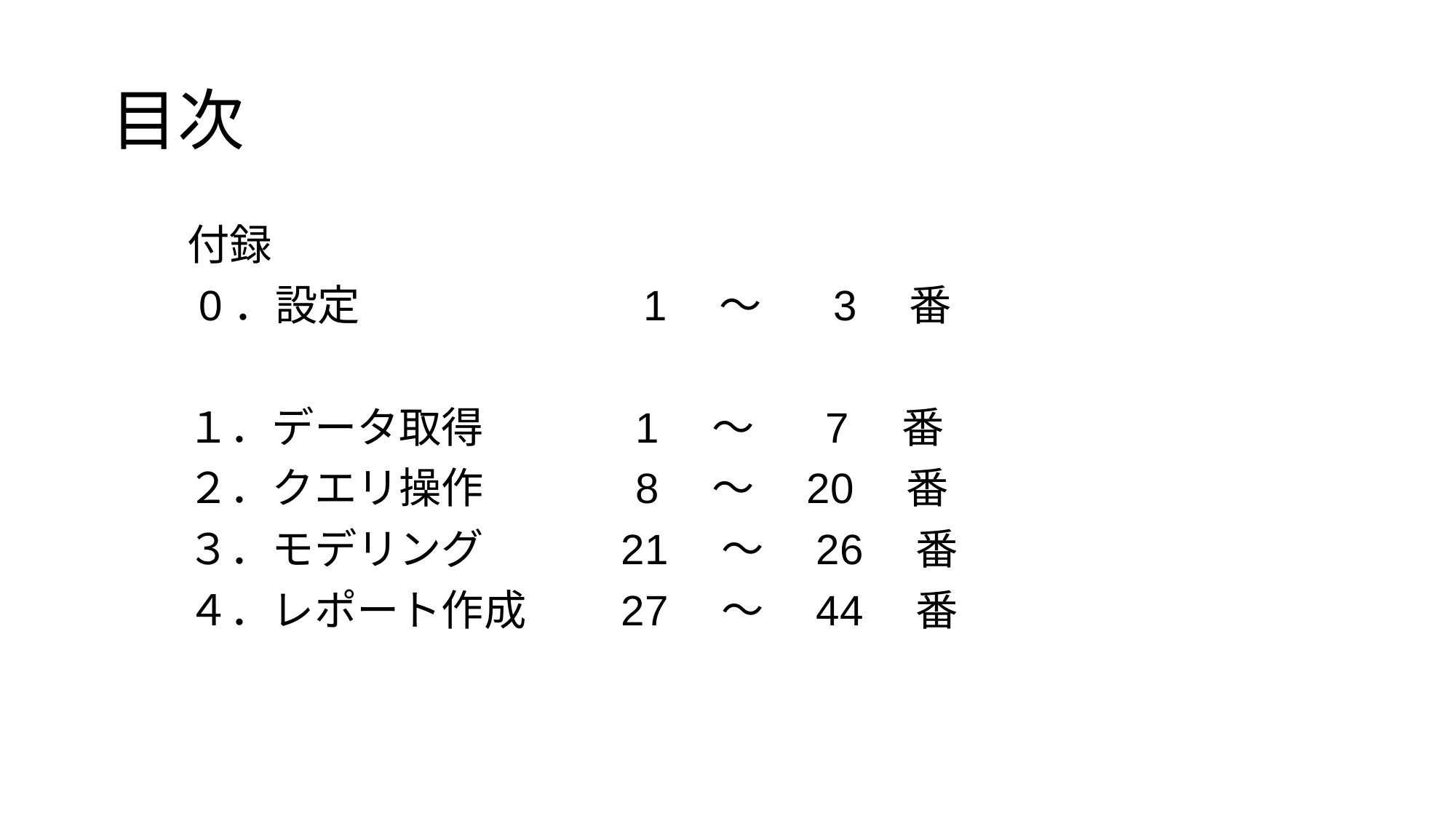

# 目次
付録
 0．設定　　　　　　  1　～　  3　番

１．データ取得　   　   1　～　  7　番
２．クエリ操作　   　   8　～　20　番
３．モデリング　　　21　～　26　番
４．レポート作成　　27　～　44　番